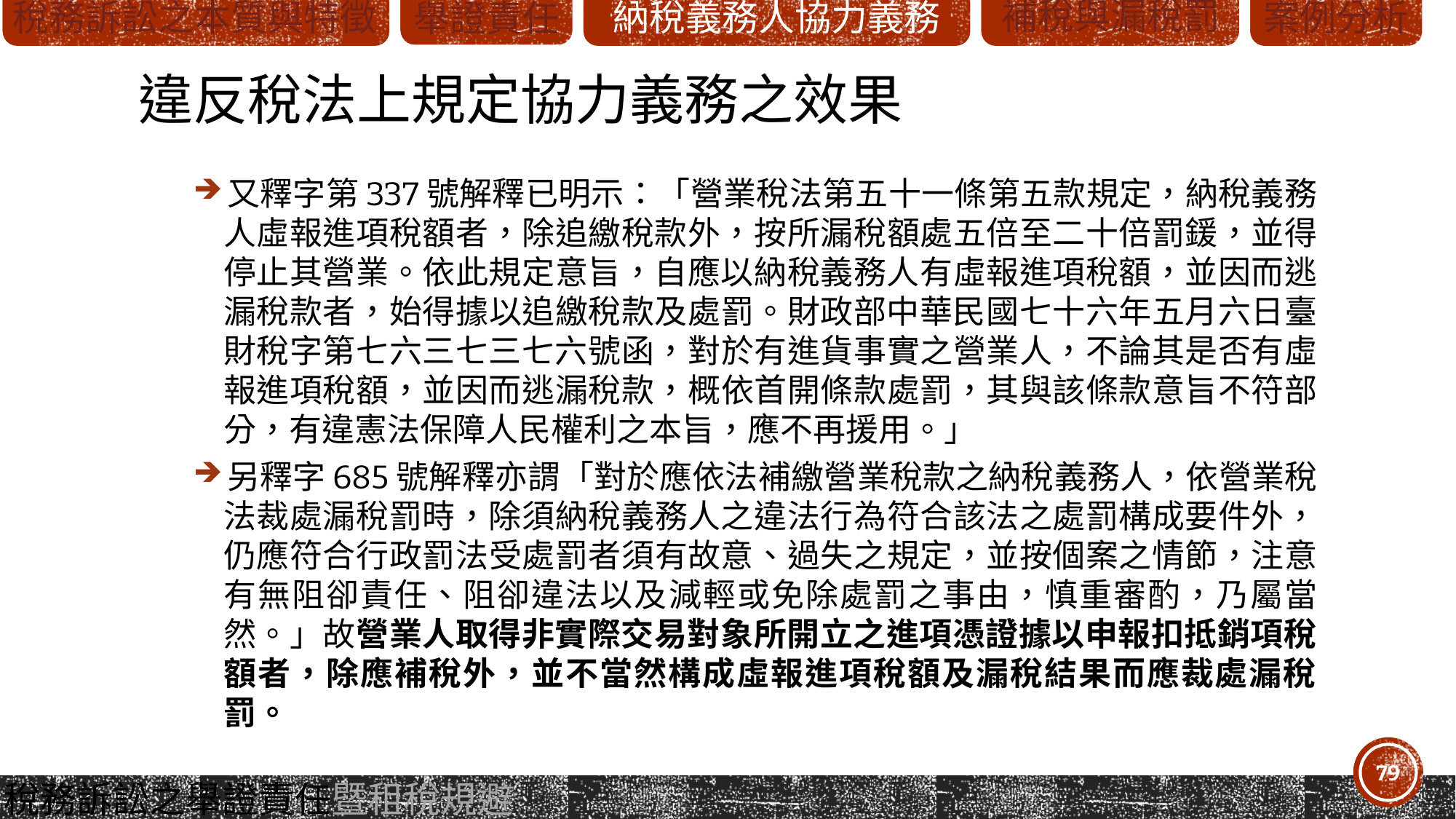

# 違反稅法上規定協力義務之效果

又釋字第337號解釋已明示：「營業稅法第五十一條第五款規定，納稅義務人虛報進項稅額者，除追繳稅款外，按所漏稅額處五倍至二十倍罰鍰，並得停止其營業。依此規定意旨，自應以納稅義務人有虛報進項稅額，並因而逃漏稅款者，始得據以追繳稅款及處罰。財政部中華民國七十六年五月六日臺財稅字第七六三七三七六號函，對於有進貨事實之營業人，不論其是否有虛報進項稅額，並因而逃漏稅款，概依首開條款處罰，其與該條款意旨不符部分，有違憲法保障人民權利之本旨，應不再援用。」
另釋字685號解釋亦謂「對於應依法補繳營業稅款之納稅義務人，依營業稅法裁處漏稅罰時，除須納稅義務人之違法行為符合該法之處罰構成要件外，仍應符合行政罰法受處罰者須有故意、過失之規定，並按個案之情節，注意有無阻卻責任、阻卻違法以及減輕或免除處罰之事由，慎重審酌，乃屬當然。」故營業人取得非實際交易對象所開立之進項憑證據以申報扣抵銷項稅額者，除應補稅外，並不當然構成虛報進項稅額及漏稅結果而應裁處漏稅罰。

79